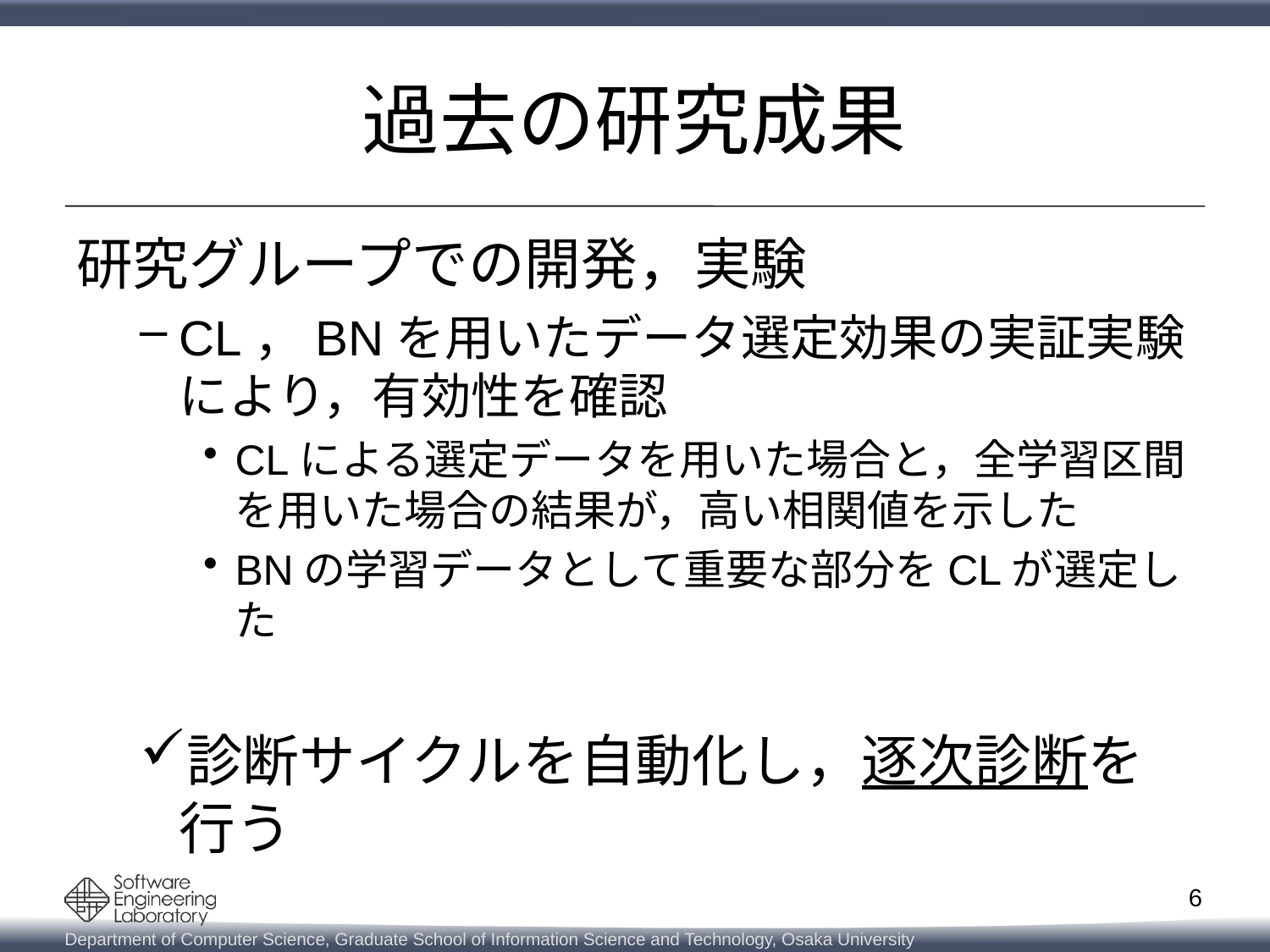

# 過去の研究成果
研究グループでの開発，実験
CL，BNを用いたデータ選定効果の実証実験により，有効性を確認
CLによる選定データを用いた場合と，全学習区間を用いた場合の結果が，高い相関値を示した
BNの学習データとして重要な部分をCLが選定した

診断サイクルを自動化し，逐次診断を行う

6